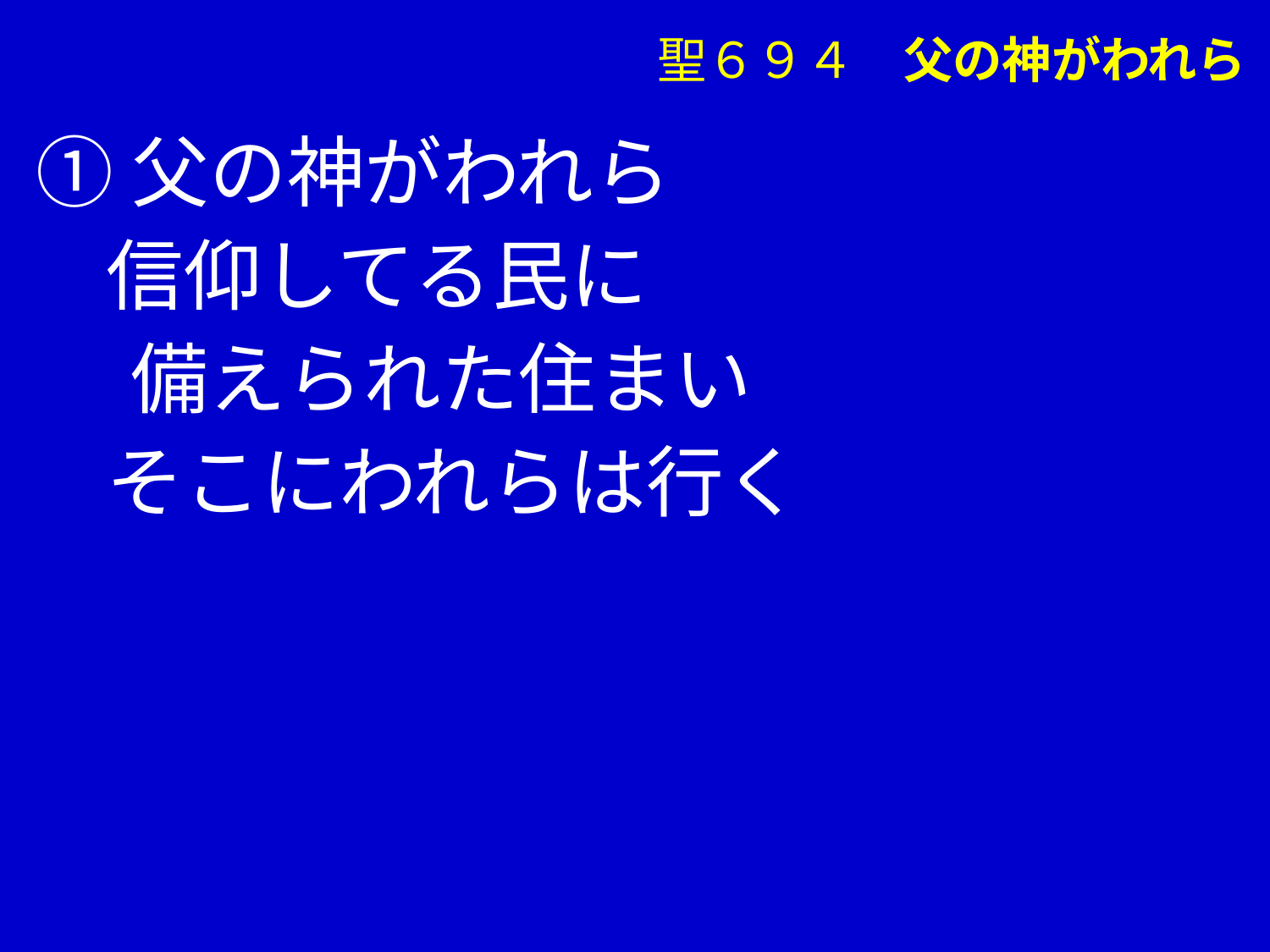

聖６９４　父の神がわれら
①父の神がわれら
   信仰してる民に
　 備えられた住まい
   そこにわれらは行く